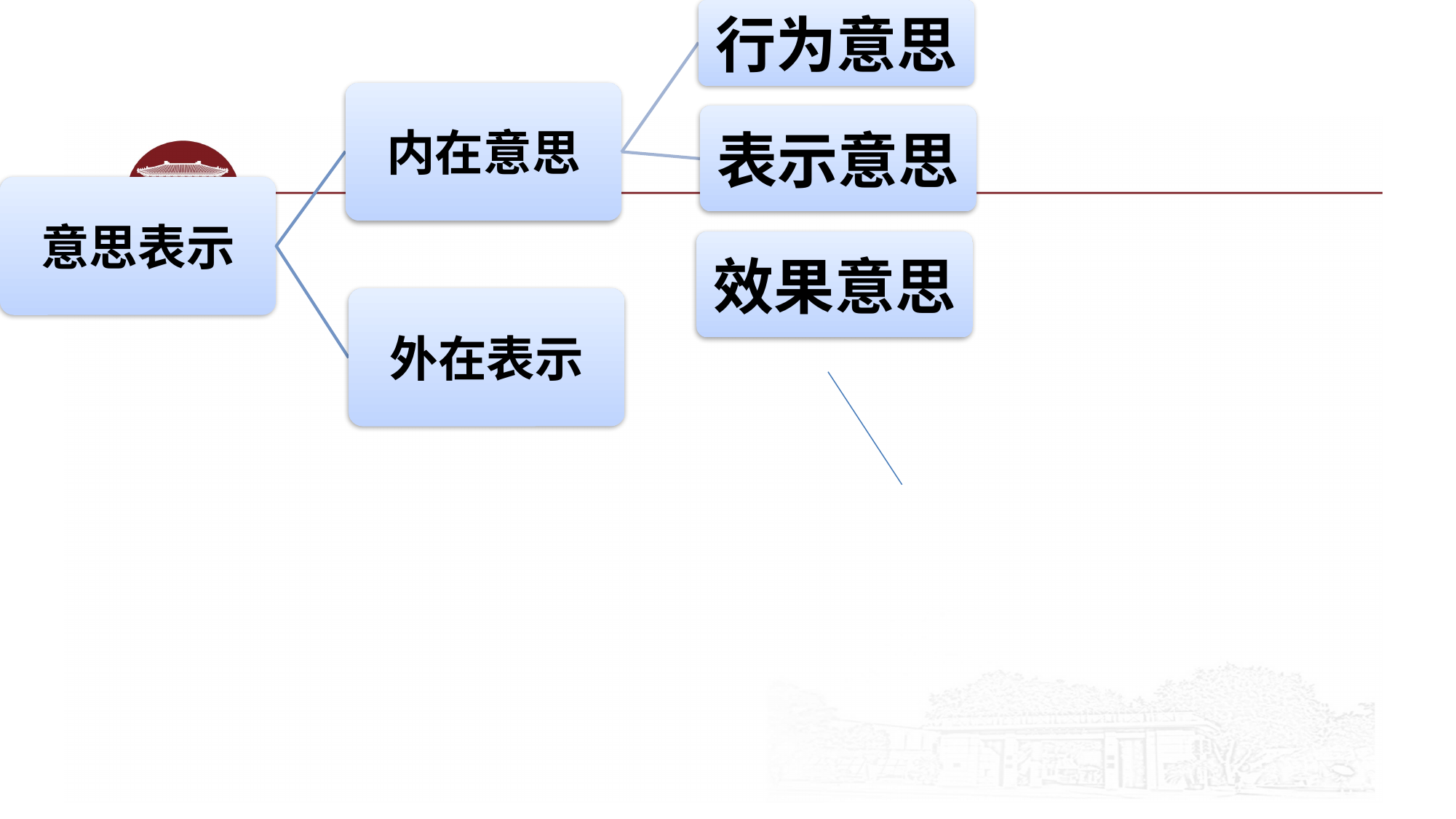

#
意思表示

内在意思

行为意思

表示意思

外在表示
效果意思